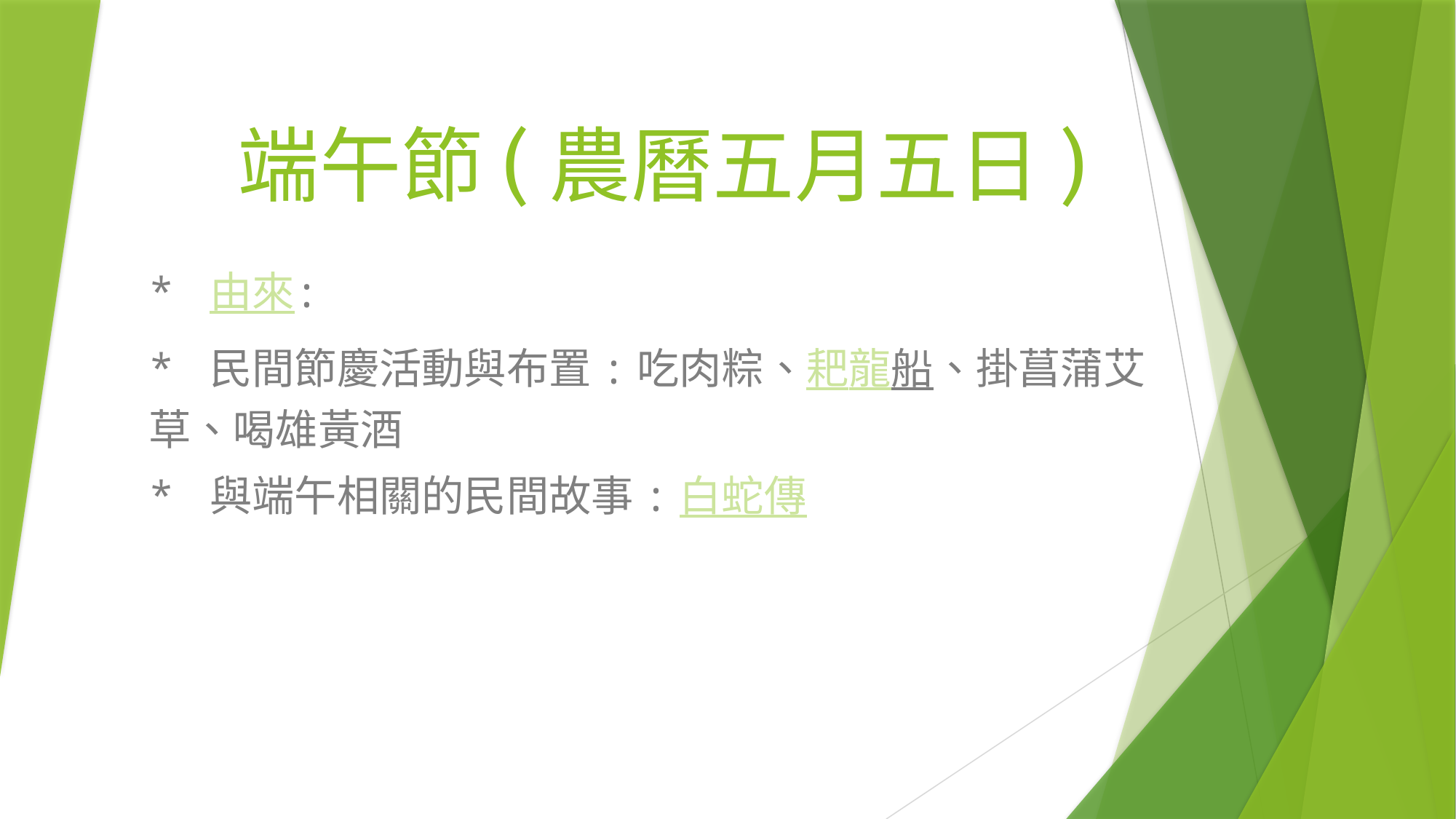

# 端午節(農曆五月五日)
* 由來:
* 民間節慶活動與布置:吃肉粽、耙龍船、掛菖蒲艾草、喝雄黃酒
* 與端午相關的民間故事:白蛇傳